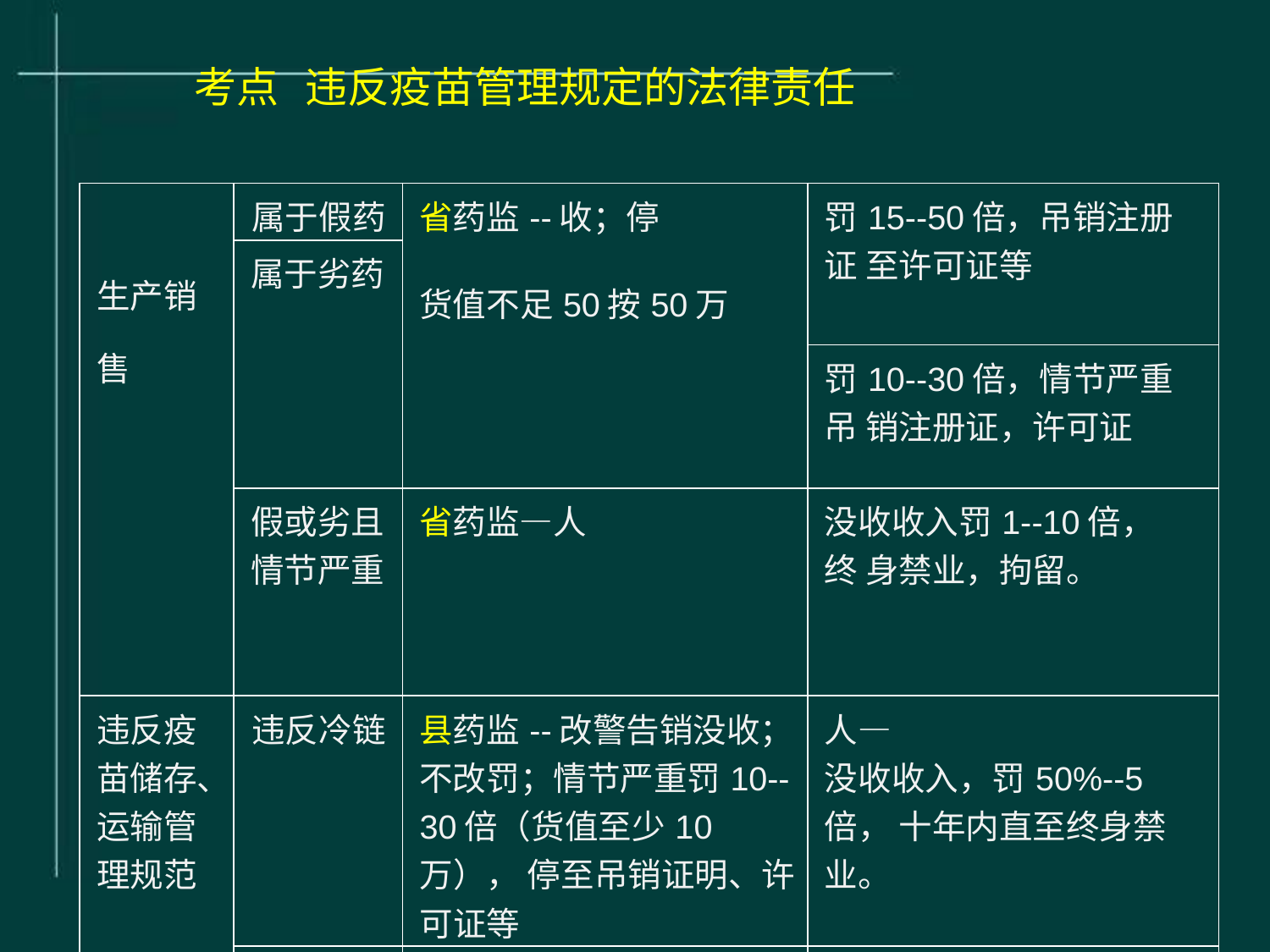

# 考点	违反疫苗管理规定的法律责任
| 生产销 售 | 属于假药 | 省药监--收；停 货值不足50按50万 | 罚15--50倍，吊销注册证 至许可证等 |
| --- | --- | --- | --- |
|  | 属于劣药 |  |  |
|  |  |  | 罚10--30倍，情节严重吊 销注册证，许可证 |
|  | 假或劣且 情节严重 | 省药监—人 | 没收收入罚1--10倍，终 身禁业，拘留。 |
| 违反疫 苗储存、 运输管 理规范 | 违反冷链 | 县药监--改警告销没收； 不改罚；情节严重罚10-- 30倍（货值至少10万）， 停至吊销证明、许可证等 | 人— 没收收入，罚50%--5倍， 十年内直至终身禁业。 |
|  | 其他规范 | 县药监--改警告收，不改 罚，情节严重货值3--10 倍（货值至少10万） |  |